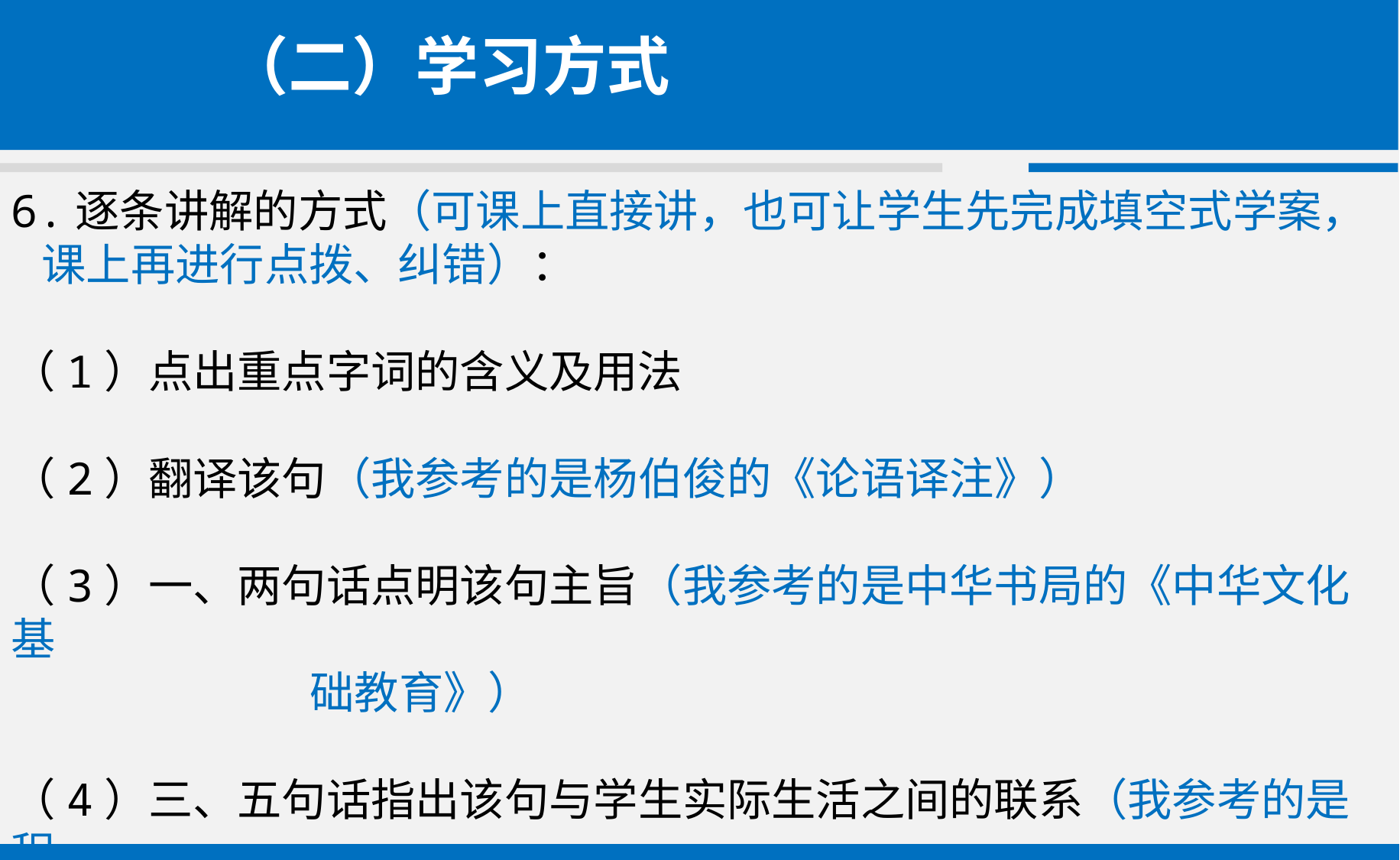

（二）学习方式

6.逐条讲解的方式（可课上直接讲，也可让学生先完成填空式学案，
  课上再进行点拨、纠错）：

（1）点出重点字词的含义及用法

（2）翻译该句（我参考的是杨伯俊的《论语译注》）

（3）一、两句话点明该句主旨（我参考的是中华书局的《中华文化基
                             础教育》）

（4）三、五句话指出该句与学生实际生活之间的联系（我参考的是程
     翔老师的《论语·中学生版》）